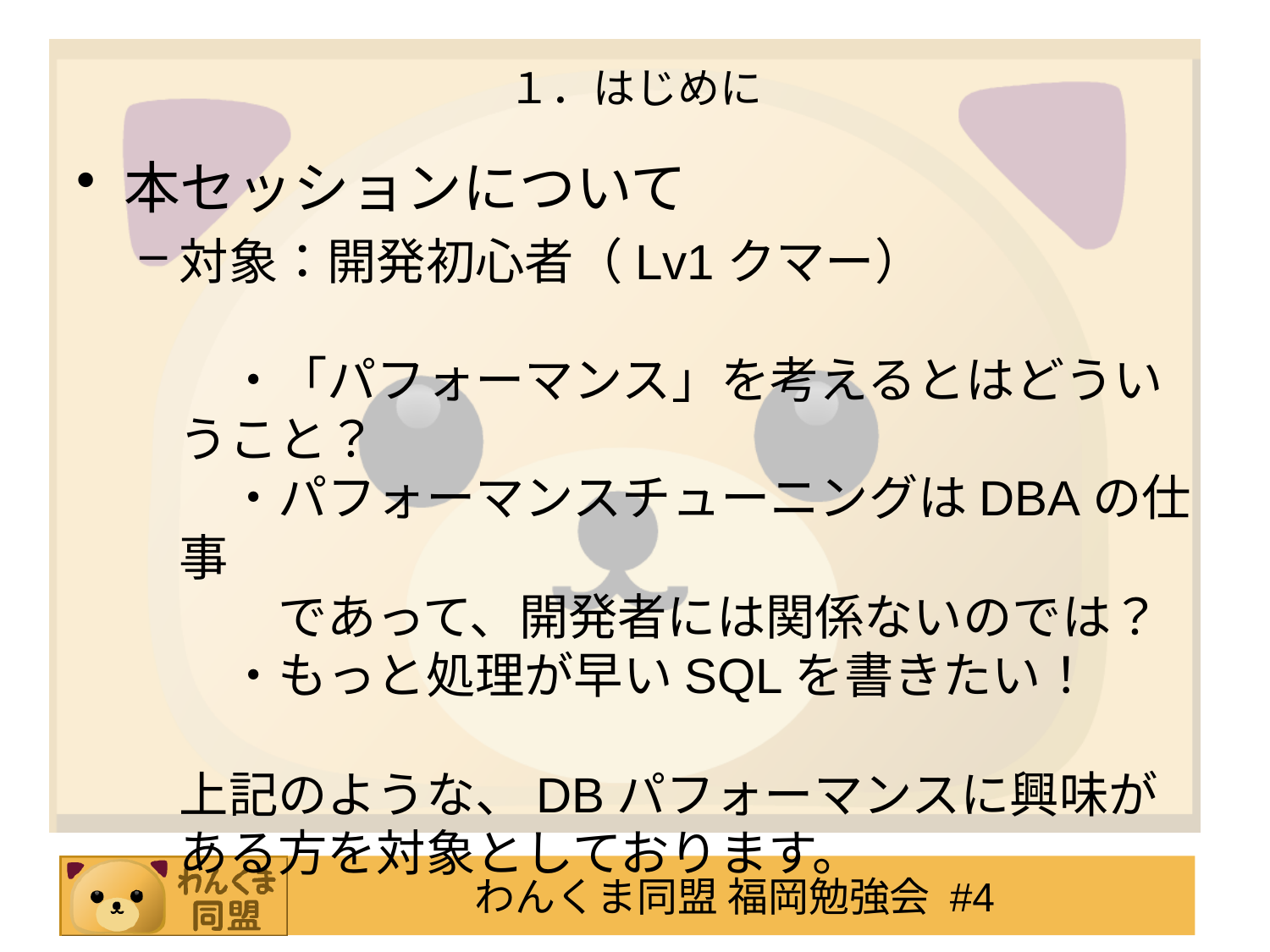

１．はじめに
本セッションについて
対象：開発初心者（Lv1クマー）
　・「パフォーマンス」を考えるとはどういうこと？
　・パフォーマンスチューニングはDBAの仕事
　　であって、開発者には関係ないのでは？
　・もっと処理が早いSQLを書きたい！
上記のような、DBパフォーマンスに興味が
ある方を対象としております。